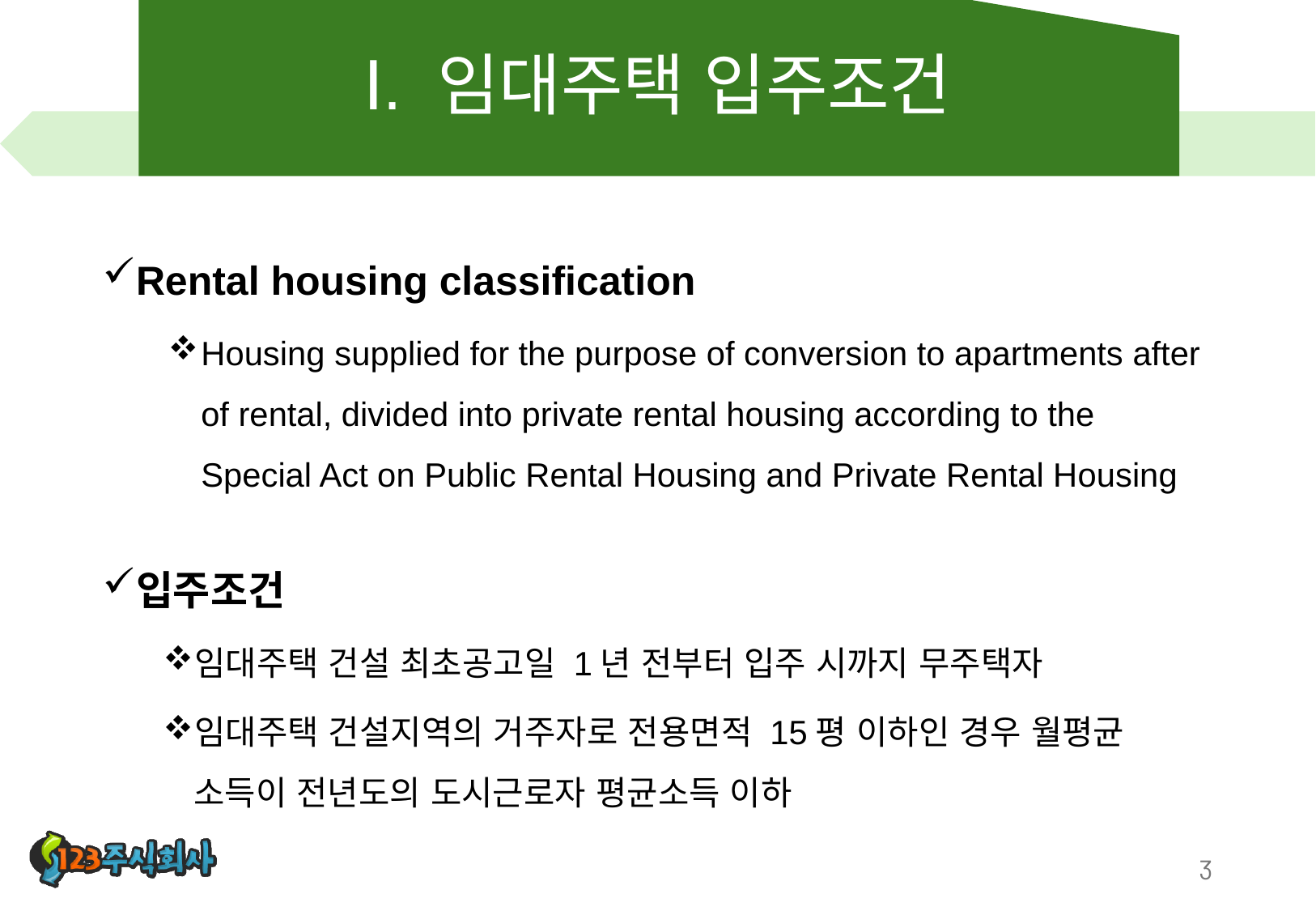

# Ⅰ. 임대주택 입주조건
Rental housing classification
Housing supplied for the purpose of conversion to apartments after of rental, divided into private rental housing according to the Special Act on Public Rental Housing and Private Rental Housing
입주조건
임대주택 건설 최초공고일 1년 전부터 입주 시까지 무주택자
임대주택 건설지역의 거주자로 전용면적 15평 이하인 경우 월평균 소득이 전년도의 도시근로자 평균소득 이하
3